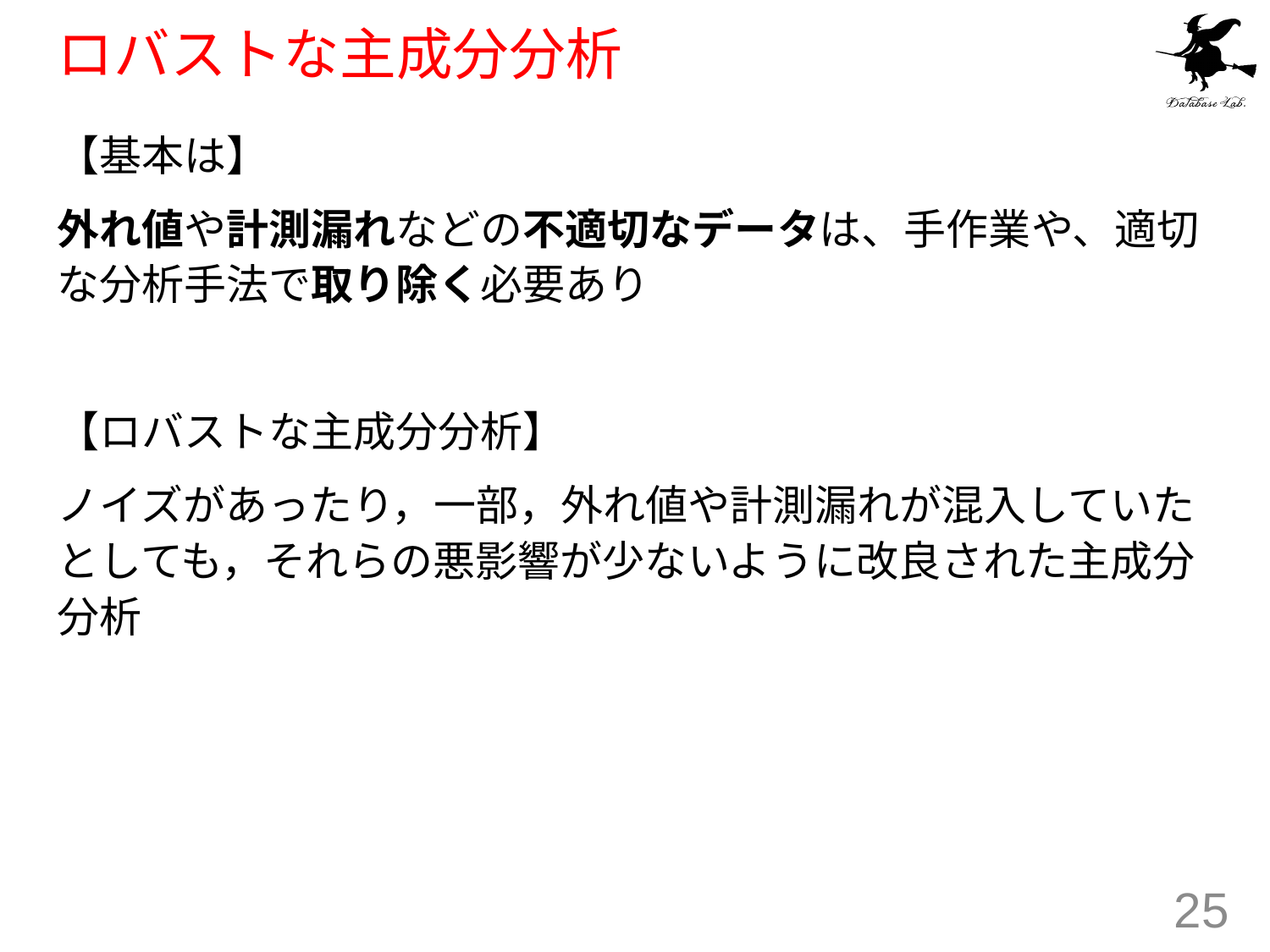

# ロバストな主成分分析
【基本は】
外れ値や計測漏れなどの不適切なデータは、手作業や、適切な分析手法で取り除く必要あり

【ロバストな主成分分析】
ノイズがあったり，一部，外れ値や計測漏れが混入していたとしても，それらの悪影響が少ないように改良された主成分分析
25